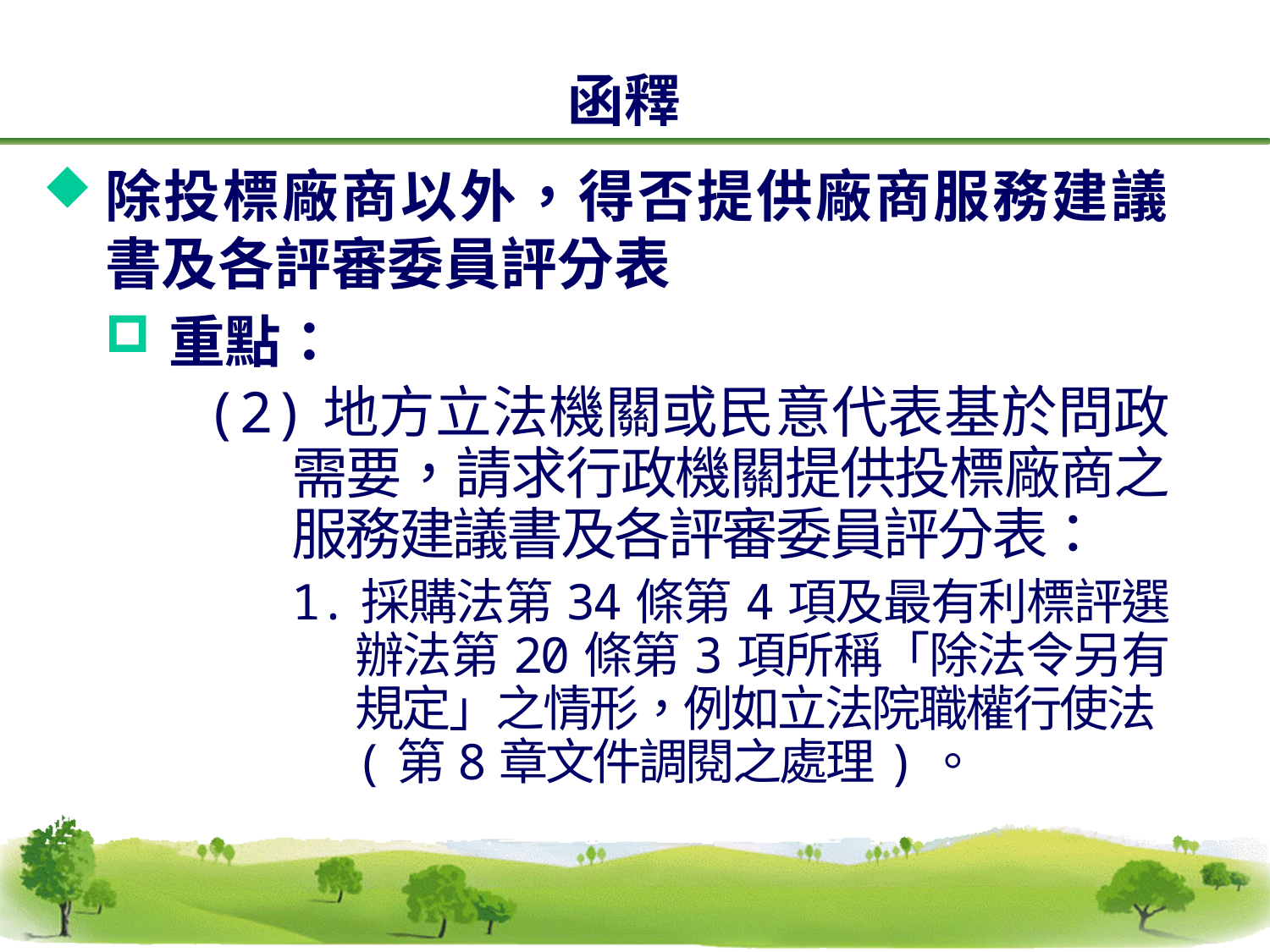

函釋
除投標廠商以外，得否提供廠商服務建議書及各評審委員評分表
重點：
(2)地方立法機關或民意代表基於問政需要，請求行政機關提供投標廠商之服務建議書及各評審委員評分表：
1.採購法第34條第4項及最有利標評選辦法第20條第3項所稱「除法令另有規定」之情形，例如立法院職權行使法(第8章文件調閱之處理)。